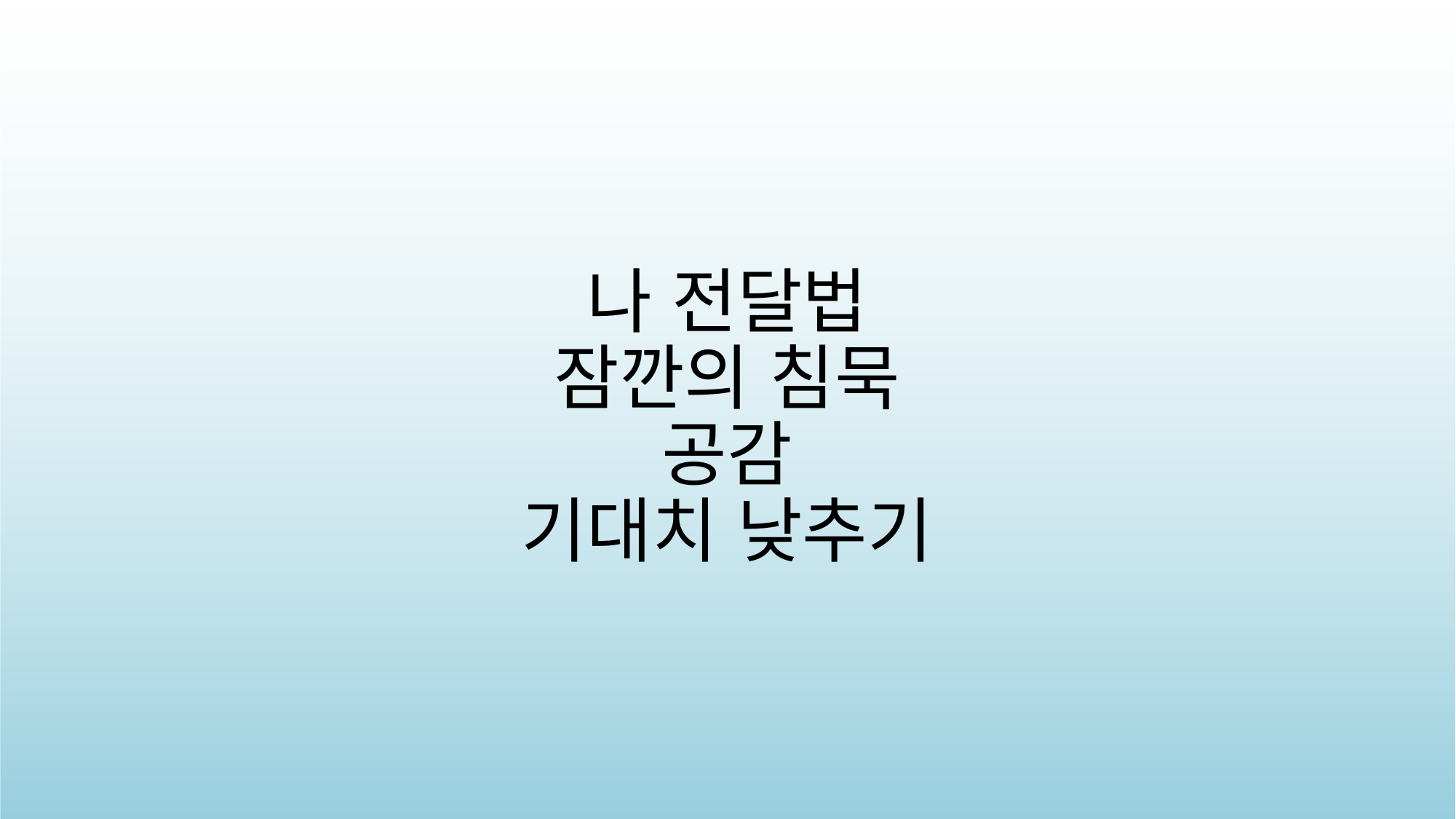

# 나 전달법 잠깐의 침묵 공감 기대치 낮추기